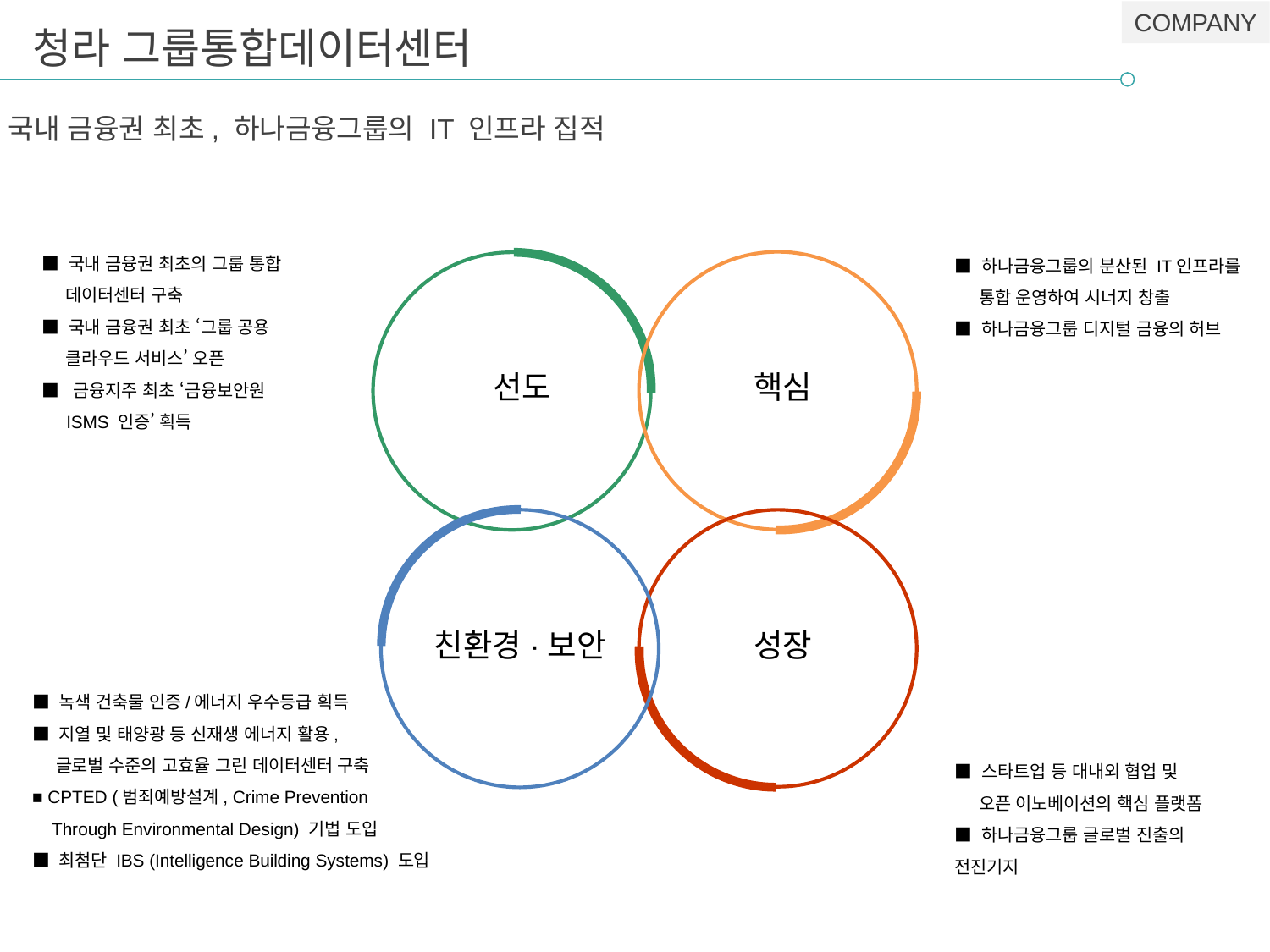

COMPANY
청라 그룹통합데이터센터

국내 금융권 최초, 하나금융그룹의 IT 인프라 집적
■ 국내 금융권 최초의 그룹 통합
    데이터센터 구축
■ 국내 금융권 최초 ‘그룹 공용
    클라우드 서비스’ 오픈
■  금융지주 최초 ‘금융보안원
     ISMS 인증’ 획득
■ 하나금융그룹의 분산된 IT인프라를
    통합 운영하여 시너지 창출
■ 하나금융그룹 디지털 금융의 허브

선도
핵심

친환경·보안
성장
■ 녹색 건축물 인증/에너지 우수등급 획득
■ 지열 및 태양광 등 신재생 에너지 활용,
    글로벌 수준의 고효율 그린 데이터센터 구축
■ CPTED (범죄예방설계, Crime Prevention
    Through Environmental Design) 기법 도입
■ 최첨단 IBS (Intelligence Building Systems) 도입
■ 스타트업 등 대내외 협업 및
    오픈 이노베이션의 핵심 플랫폼
■ 하나금융그룹 글로벌 진출의 전진기지